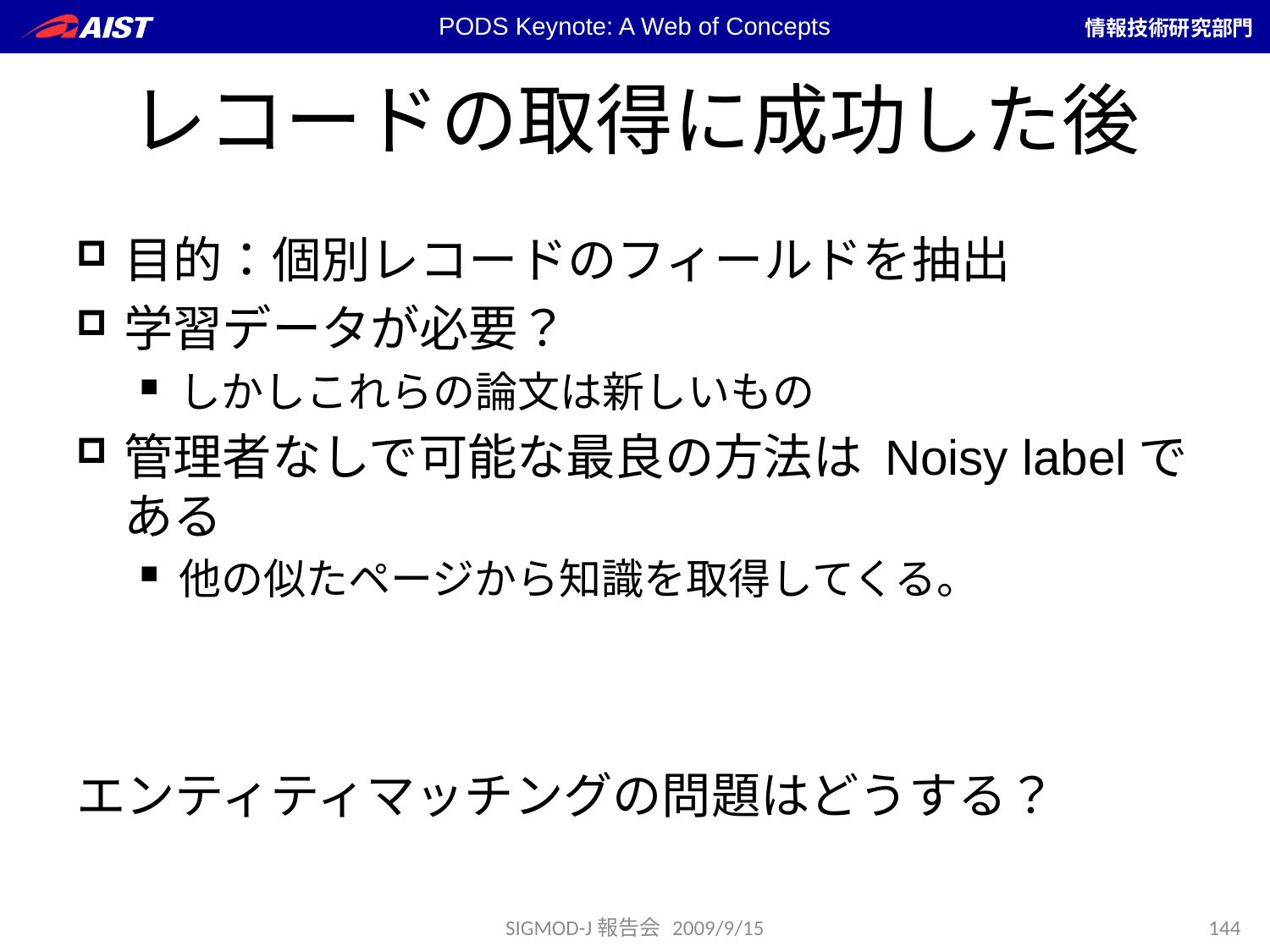

PODS Keynote: A Web of Concepts
# レコードの取得に成功した後
目的：個別レコードのフィールドを抽出
学習データが必要？
しかしこれらの論文は新しいもの
管理者なしで可能な最良の方法は Noisy labelである
他の似たページから知識を取得してくる。

エンティティマッチングの問題はどうする？

SIGMOD-J報告会 2009/9/15
144